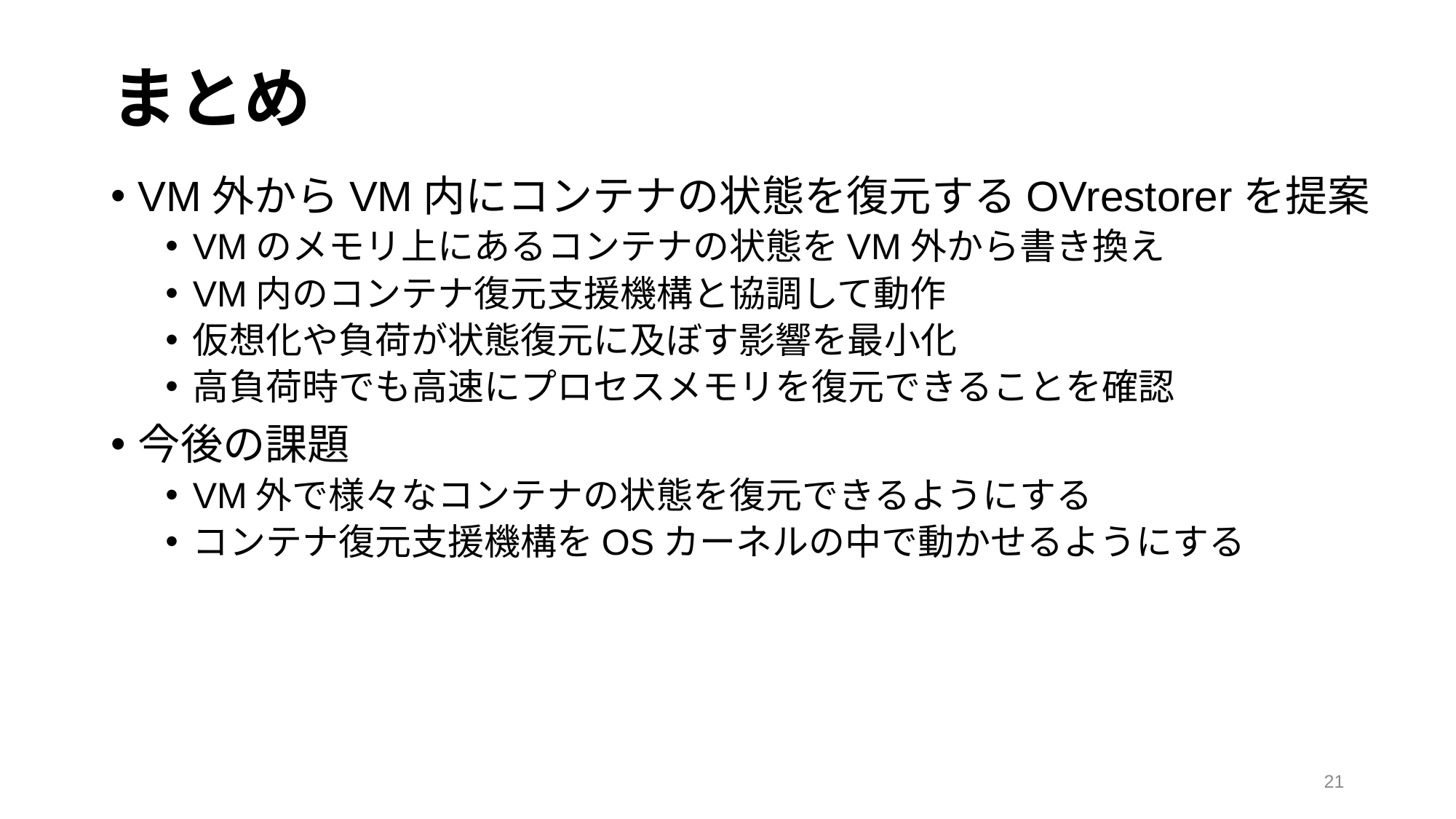

# まとめ
VM外からVM内にコンテナの状態を復元するOVrestorerを提案
VMのメモリ上にあるコンテナの状態をVM外から書き換え
VM内のコンテナ復元支援機構と協調して動作
仮想化や負荷が状態復元に及ぼす影響を最小化
高負荷時でも高速にプロセスメモリを復元できることを確認
今後の課題
VM外で様々なコンテナの状態を復元できるようにする
コンテナ復元支援機構をOSカーネルの中で動かせるようにする
21